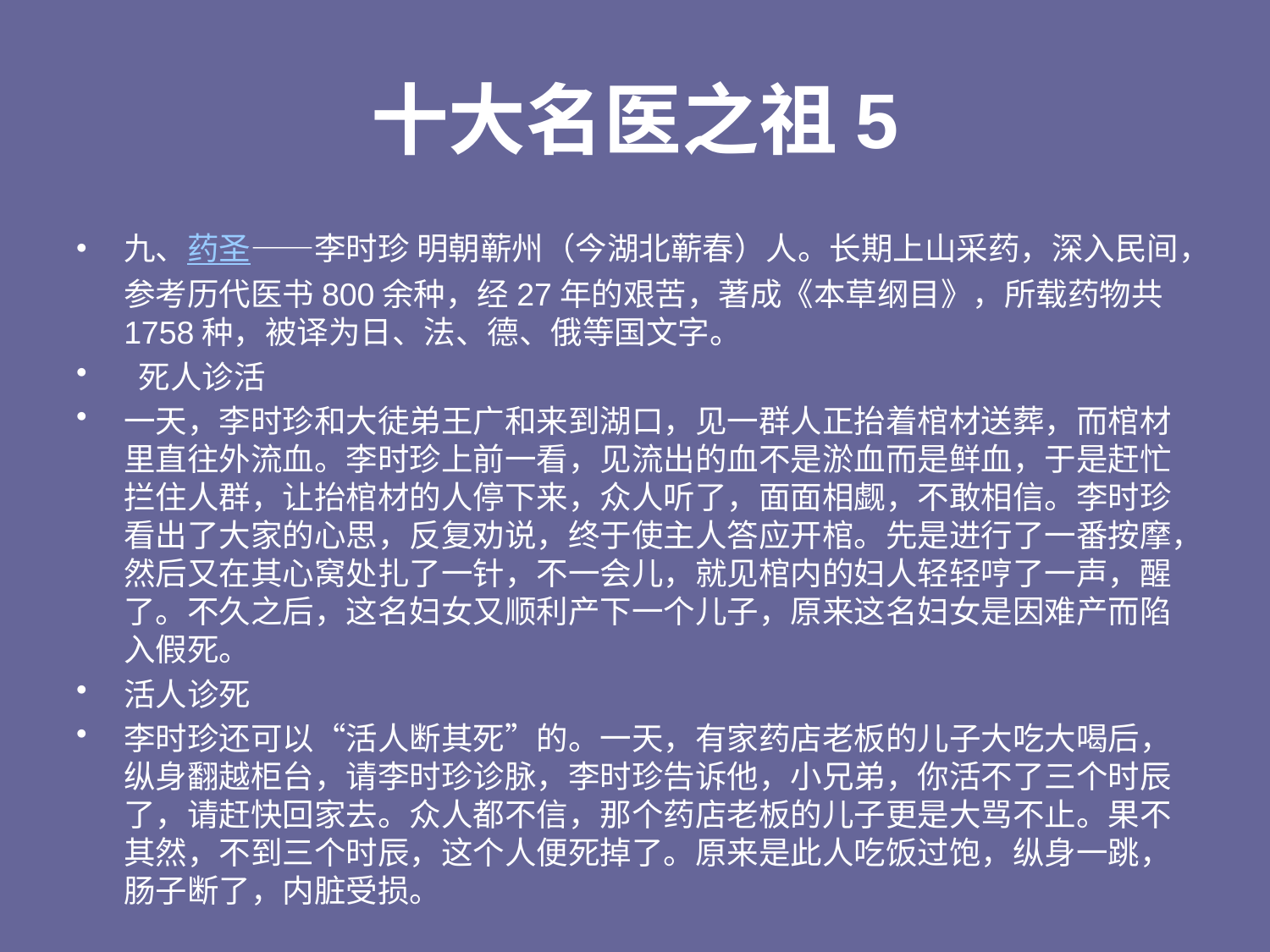

# 十大名医之祖5
九、药圣——李时珍 明朝蕲州（今湖北蕲春）人。长期上山采药，深入民间，参考历代医书800余种，经27年的艰苦，著成《本草纲目》，所载药物共1758种，被译为日、法、德、俄等国文字。
 死人诊活
一天，李时珍和大徒弟王广和来到湖口，见一群人正抬着棺材送葬，而棺材里直往外流血。李时珍上前一看，见流出的血不是淤血而是鲜血，于是赶忙拦住人群，让抬棺材的人停下来，众人听了，面面相觑，不敢相信。李时珍看出了大家的心思，反复劝说，终于使主人答应开棺。先是进行了一番按摩，然后又在其心窝处扎了一针，不一会儿，就见棺内的妇人轻轻哼了一声，醒了。不久之后，这名妇女又顺利产下一个儿子，原来这名妇女是因难产而陷入假死。
活人诊死
李时珍还可以“活人断其死”的。一天，有家药店老板的儿子大吃大喝后，纵身翻越柜台，请李时珍诊脉，李时珍告诉他，小兄弟，你活不了三个时辰了，请赶快回家去。众人都不信，那个药店老板的儿子更是大骂不止。果不其然，不到三个时辰，这个人便死掉了。原来是此人吃饭过饱，纵身一跳，肠子断了，内脏受损。